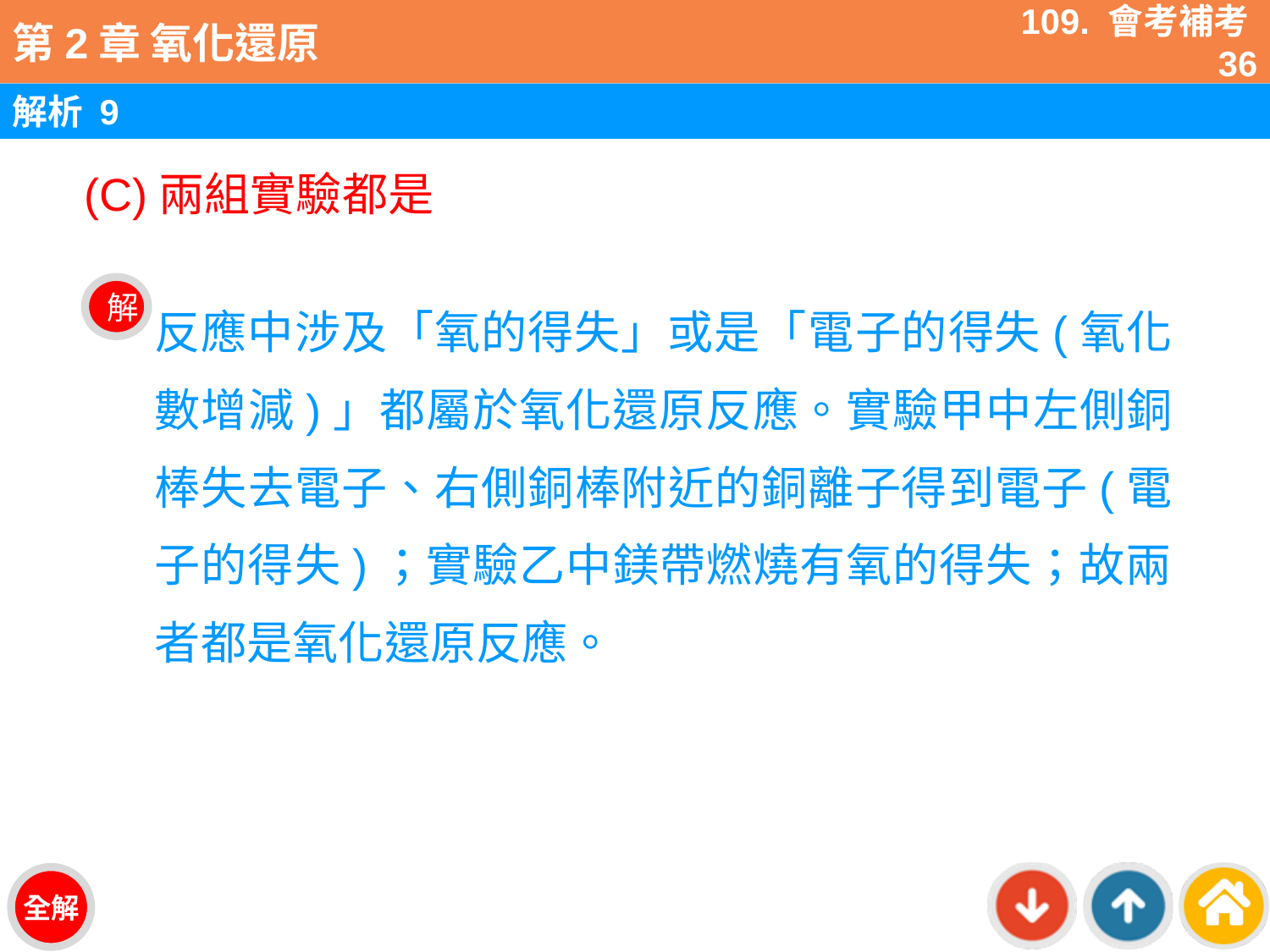

109. 會考補考36
解析 9
(C)兩組實驗都是
反應中涉及「氧的得失」或是「電子的得失(氧化數增減)」都屬於氧化還原反應。實驗甲中左側銅棒失去電子、右側銅棒附近的銅離子得到電子(電子的得失)；實驗乙中鎂帶燃燒有氧的得失；故兩者都是氧化還原反應。
解
全解